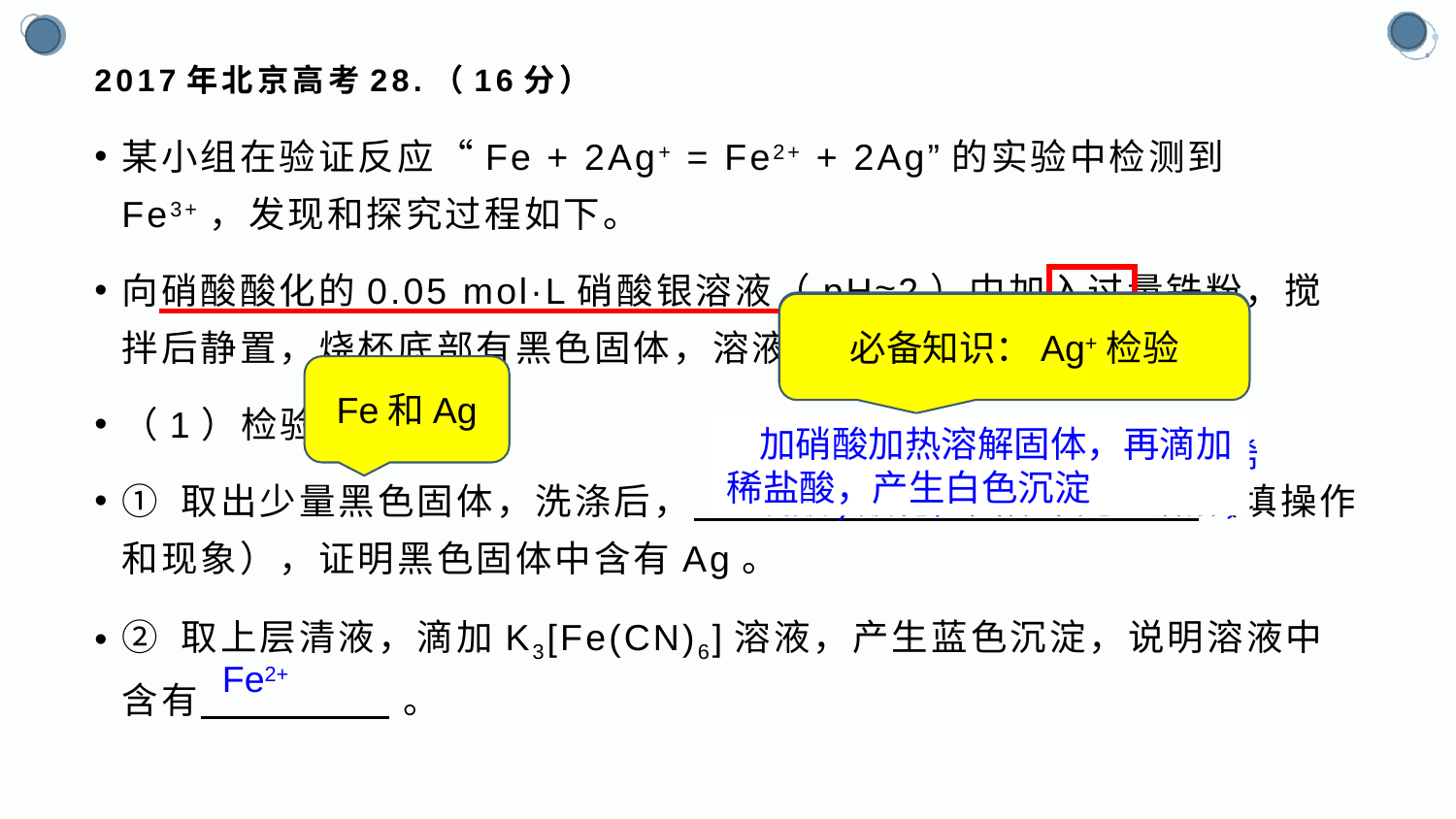

# 2017年北京高考28.（16分）
某小组在验证反应“Fe + 2Ag+ = Fe2+ + 2Ag”的实验中检测到Fe3+，发现和探究过程如下。
向硝酸酸化的0.05 mol·L硝酸银溶液（pH≈2）中加入过量铁粉，搅拌后静置，烧杯底部有黑色固体，溶液呈黄色。
（1）检验产物
① 取出少量黑色固体，洗涤后，                                             （填操作和现象），证明黑色固体中含有Ag。
② 取上层清液，滴加K3[Fe(CN)6]溶液，产生蓝色沉淀，说明溶液中含有                  。

必备知识：Fe和Ag的性质差异
必备知识：Ag+检验
Fe和Ag
加硝酸加热溶解固体，再滴加稀盐酸，产生白色沉淀
加入足量加入足量稀盐酸(或稀硫酸)酸化，固体未完全溶解；
Fe2+